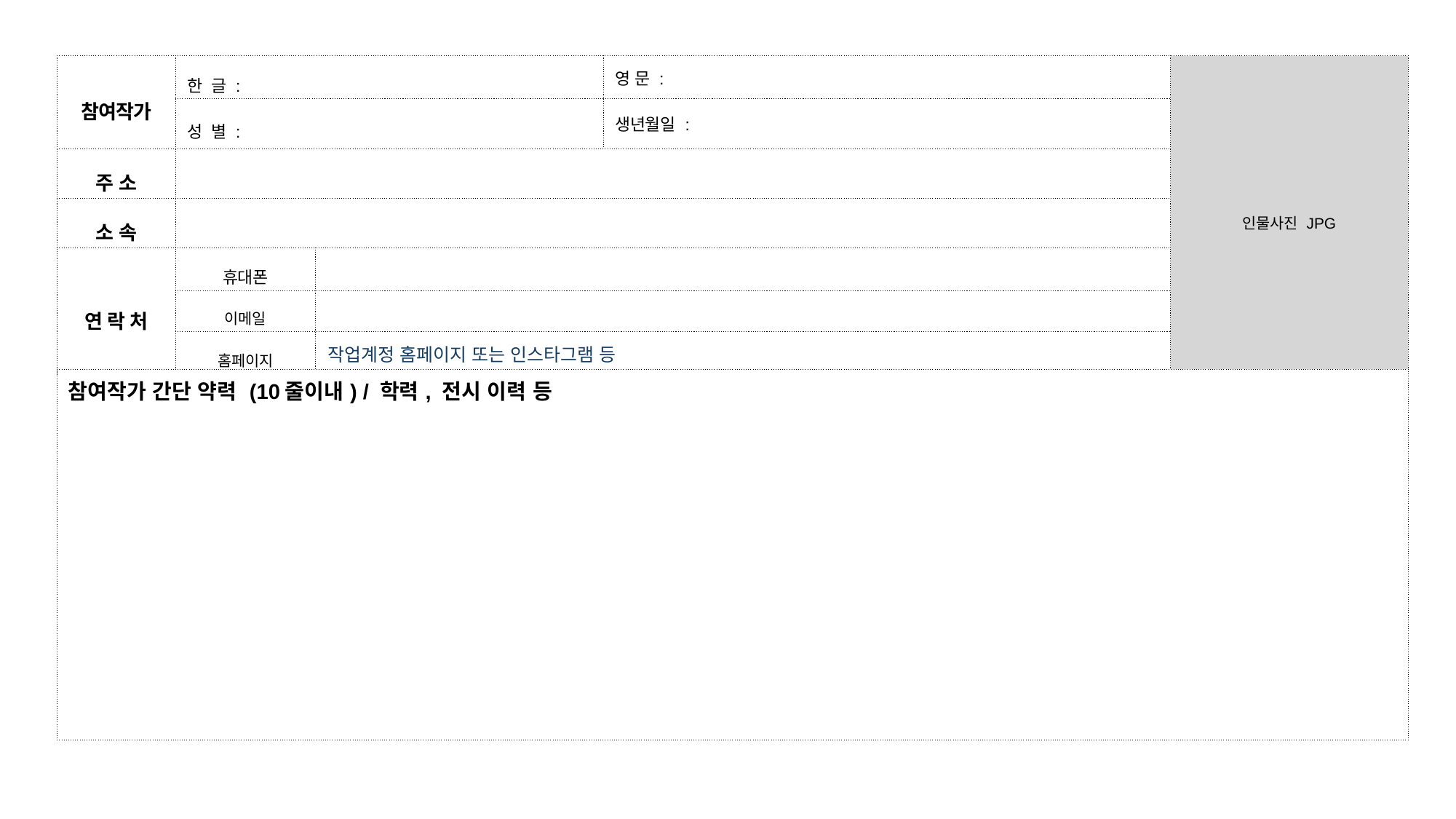

| 참여작가 | 한 글 : |  | 영 문 : | 인물사진 JPG |
| --- | --- | --- | --- | --- |
|  | 성 별 : |  | 생년월일 : |  |
| 주 소 |  |  |  |  |
| 소 속 |  |  |  |  |
| 연 락 처 | 휴대폰 |  |  |  |
|  | 이메일 |  |  |  |
|  | 홈페이지 | 작업계정 홈페이지 또는 인스타그램 등 |  |  |

| 참여작가 간단 약력 (10줄이내) / 학력, 전시 이력 등 |
| --- |